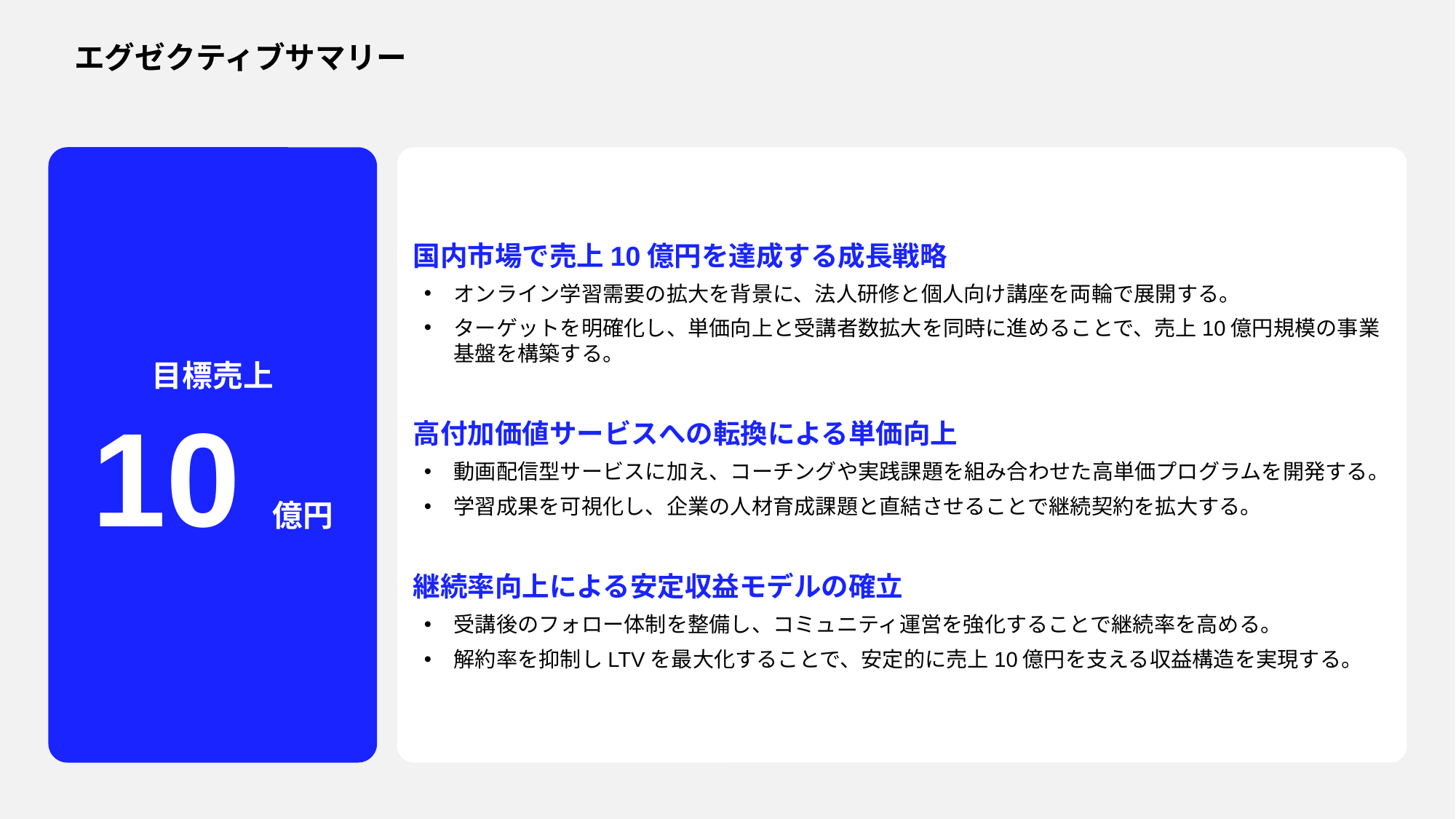

エグゼクティブサマリー
目標売上
10億円
国内市場で売上10億円を達成する成長戦略
オンライン学習需要の拡大を背景に、法人研修と個人向け講座を両輪で展開する。
ターゲットを明確化し、単価向上と受講者数拡大を同時に進めることで、売上10億円規模の事業基盤を構築する。

高付加価値サービスへの転換による単価向上
動画配信型サービスに加え、コーチングや実践課題を組み合わせた高単価プログラムを開発する。
学習成果を可視化し、企業の人材育成課題と直結させることで継続契約を拡大する。

継続率向上による安定収益モデルの確立
受講後のフォロー体制を整備し、コミュニティ運営を強化することで継続率を高める。
解約率を抑制しLTVを最大化することで、安定的に売上10億円を支える収益構造を実現する。